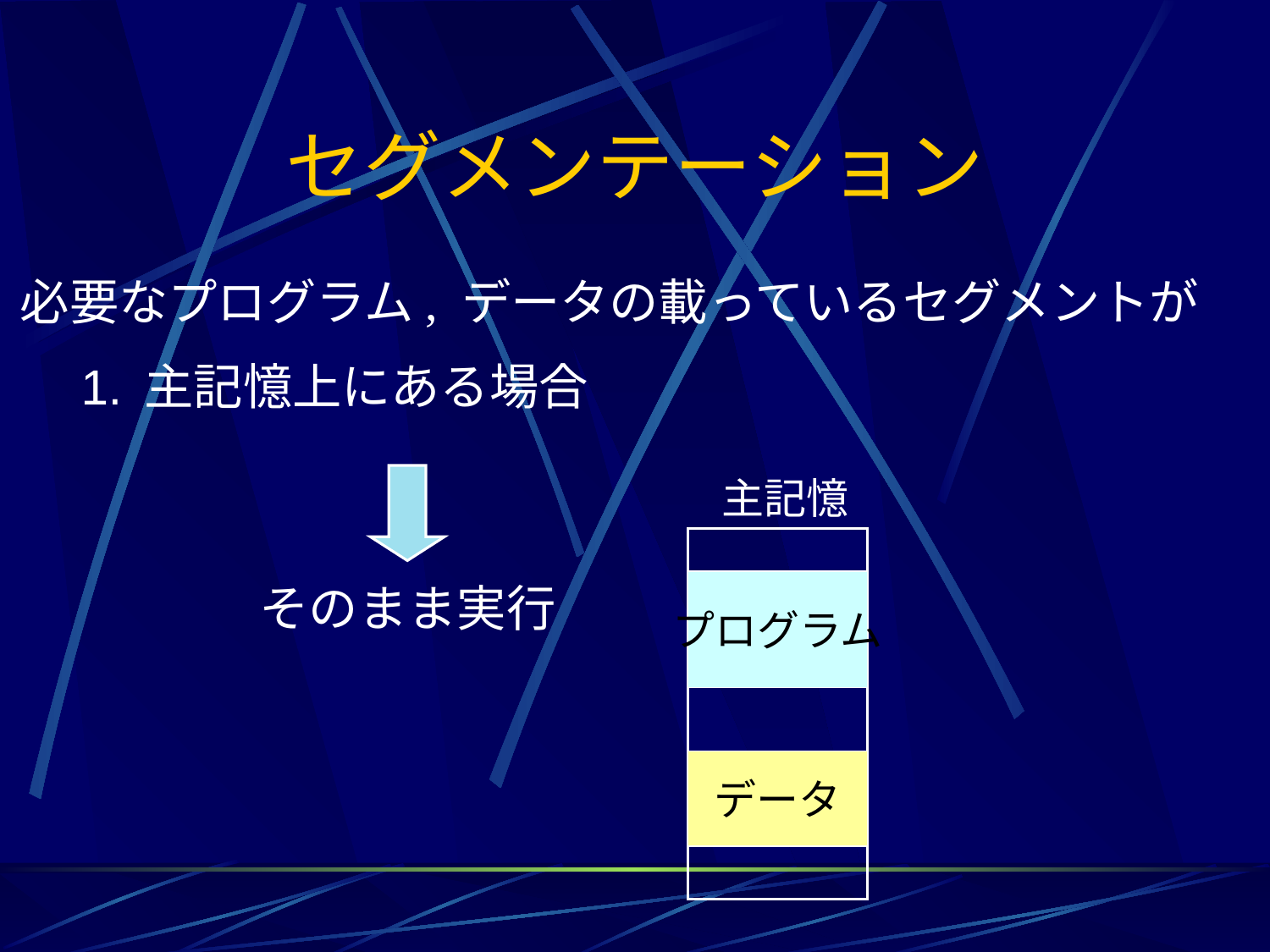

# セグメンテーション
必要なプログラム, データの載っているセグメントが
主記憶上にある場合

そのまま実行
主記憶

プログラム
データ